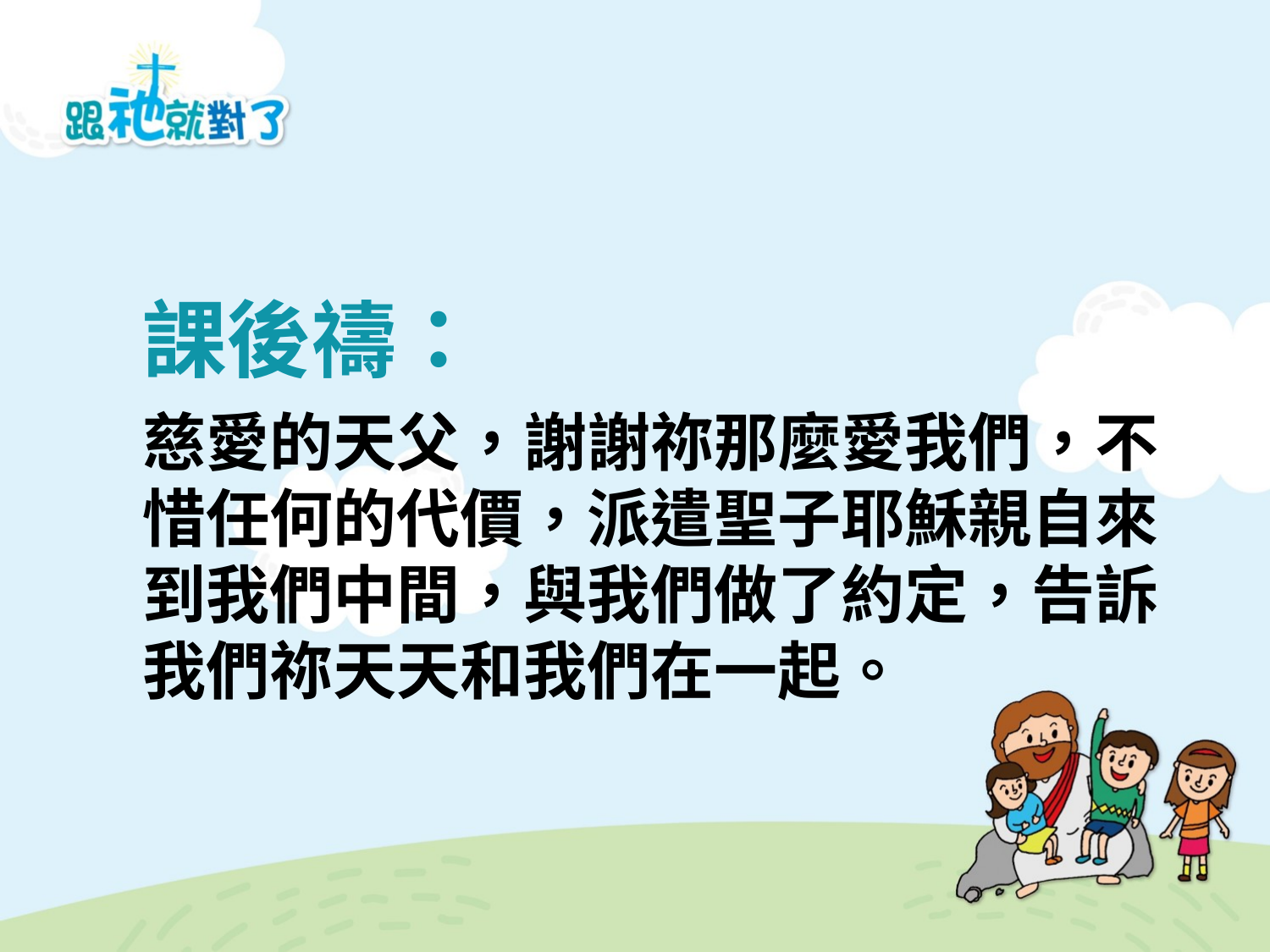

課後禱：
慈愛的天父，謝謝祢那麼愛我們，不惜任何的代價，派遣聖子耶穌親自來到我們中間，與我們做了約定，告訴我們祢天天和我們在一起。